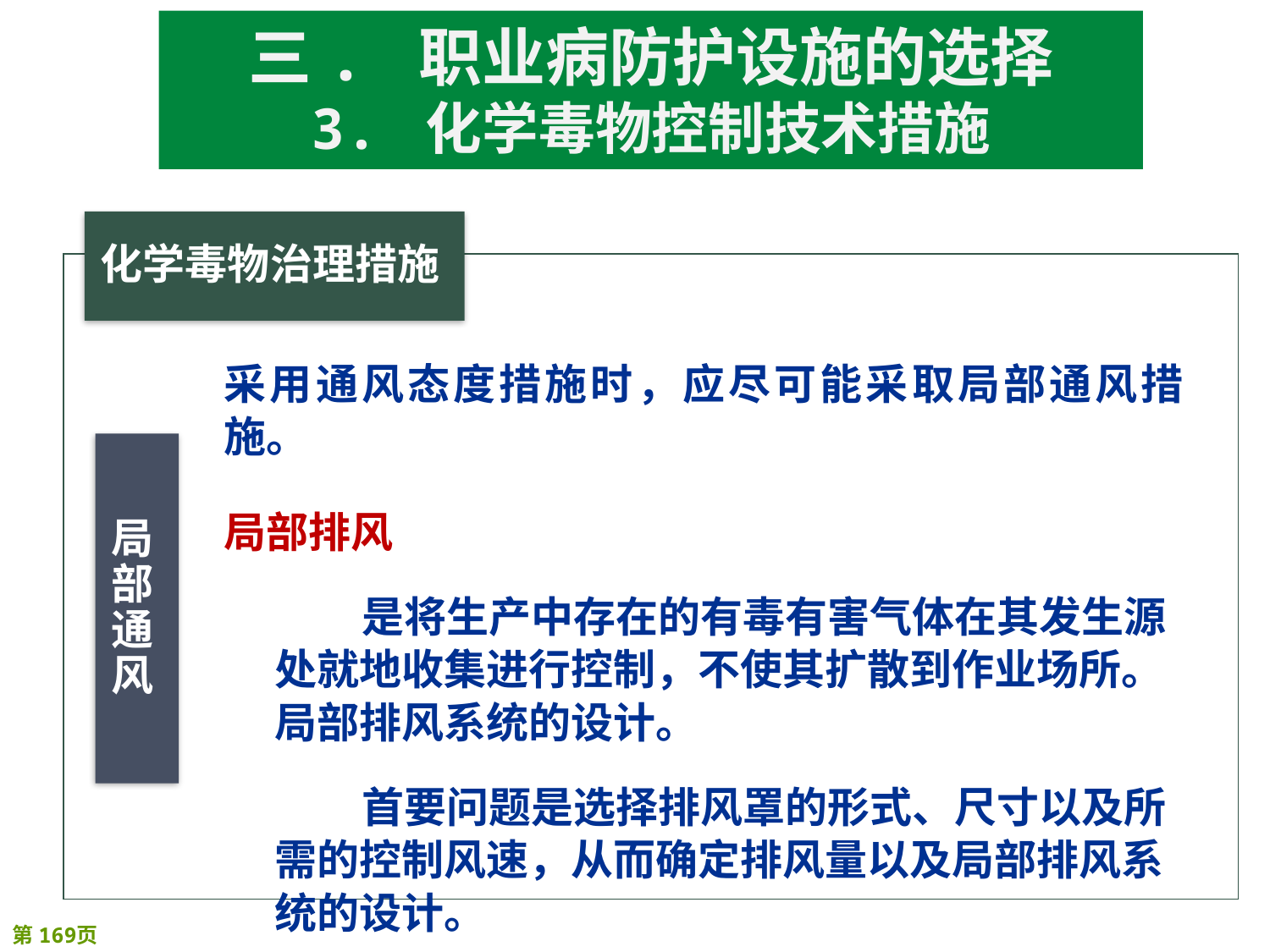

三. 职业病防护设施的选择
3. 化学毒物控制技术措施
化学毒物治理措施

采用通风态度措施时，应尽可能采取局部通风措施。
局部排风
是将生产中存在的有毒有害气体在其发生源处就地收集进行控制，不使其扩散到作业场所。局部排风系统的设计。
首要问题是选择排风罩的形式、尺寸以及所需的控制风速，从而确定排风量以及局部排风系统的设计。
局部通风